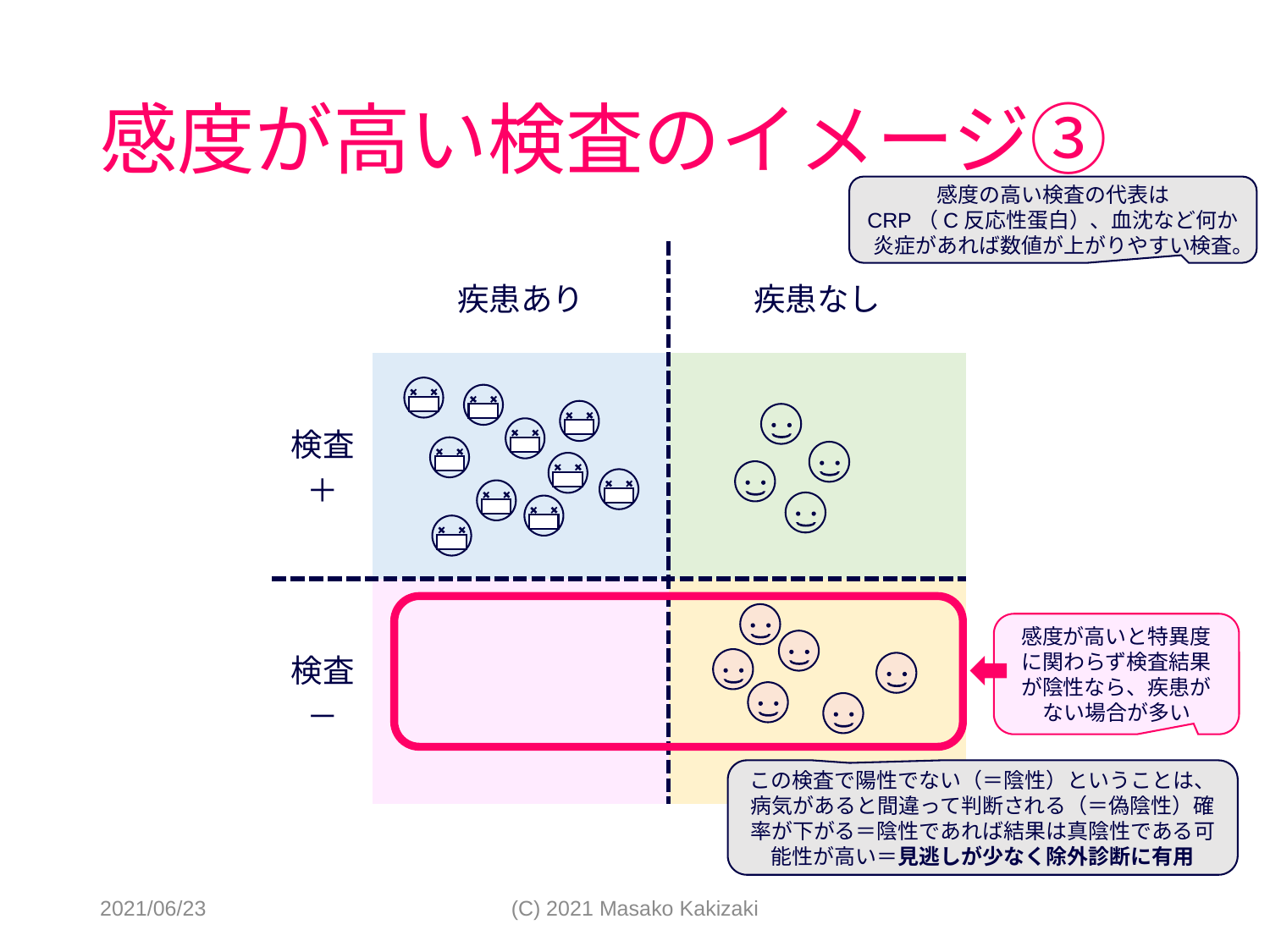

# 感度が高い検査のイメージ③
感度の高い検査の代表は
CRP（C反応性蛋白）、血沈など何か炎症があれば数値が上がりやすい検査。
|  | 疾患あり | 疾患なし |
| --- | --- | --- |
| 検査 ＋ |  |  |
| 検査 － |  |  |

感度が高いと特異度に関わらず検査結果が陰性なら、疾患がない場合が多い

この検査で陽性でない（＝陰性）ということは、病気があると間違って判断される（＝偽陰性）確率が下がる＝陰性であれば結果は真陰性である可能性が高い＝見逃しが少なく除外診断に有用
2021/06/23
(C) 2021 Masako Kakizaki